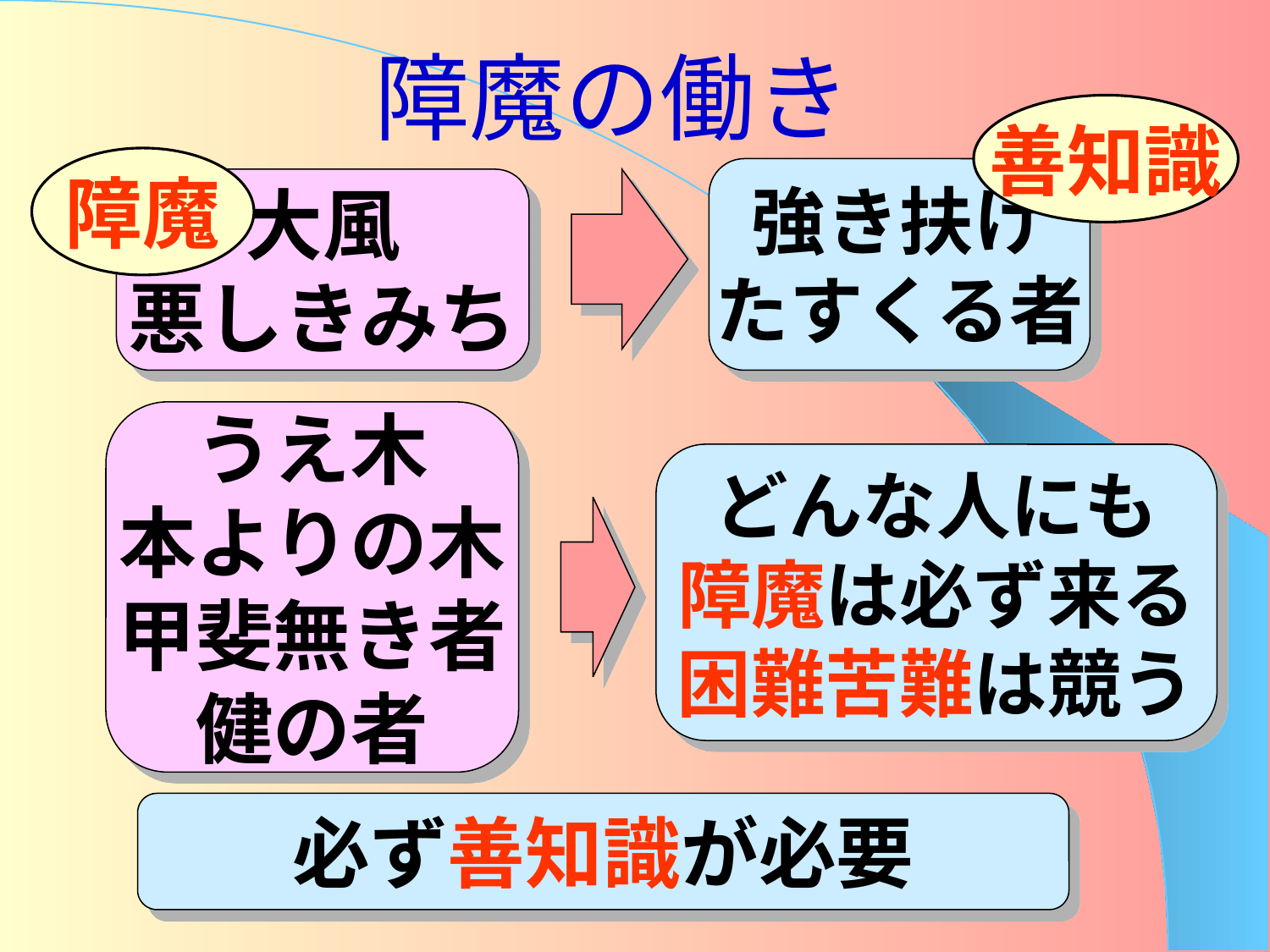

# 障魔の働き
善知識
障魔
強き扶け
たすくる者
大風
悪しきみち

うえ木
本よりの木
甲斐無き者
健の者
どんな人にも
障魔は必ず来る
困難苦難は競う

必ず善知識が必要